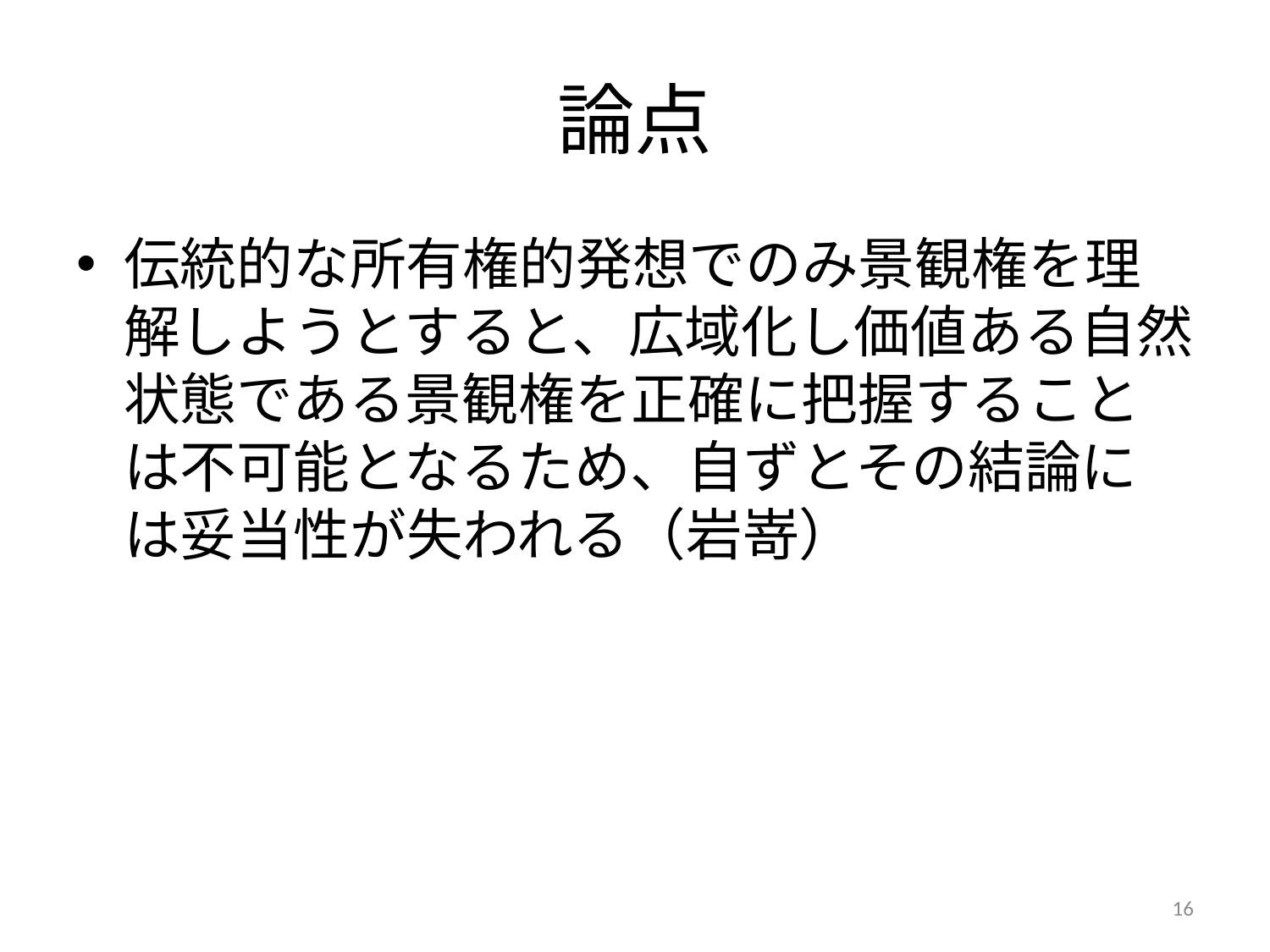

# 論点
伝統的な所有権的発想でのみ景観権を理解しようとすると、広域化し価値ある自然状態である景観権を正確に把握することは不可能となるため、自ずとその結論には妥当性が失われる（岩嵜）
16